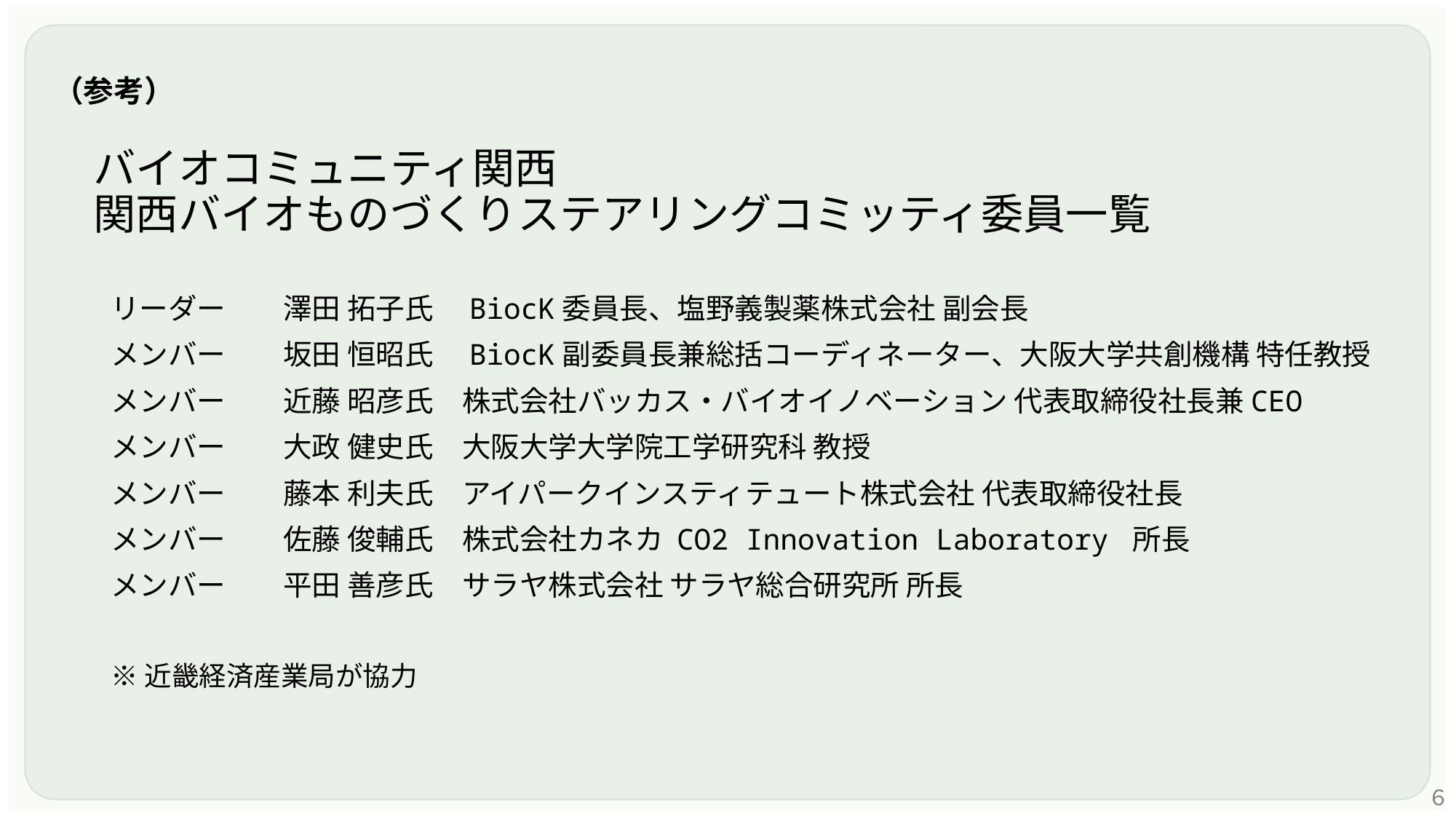

（参考）
# バイオコミュニティ関西　 関西バイオものづくりステアリングコミッティ委員一覧
リーダー　　澤田 拓子氏　BiocK委員長、塩野義製薬株式会社 副会長
メンバー　　坂田 恒昭氏　BiocK副委員長兼総括コーディネーター、大阪大学共創機構 特任教授
メンバー　　近藤 昭彦氏　株式会社バッカス・バイオイノベーション 代表取締役社長兼CEO
メンバー　　大政 健史氏　大阪大学大学院工学研究科 教授
メンバー　　藤本 利夫氏　アイパークインスティテュート株式会社 代表取締役社長
メンバー　　佐藤 俊輔氏　株式会社カネカ CO2 Innovation Laboratory 所長
メンバー　　平田 善彦氏　サラヤ株式会社 サラヤ総合研究所 所長

※近畿経済産業局が協力
６